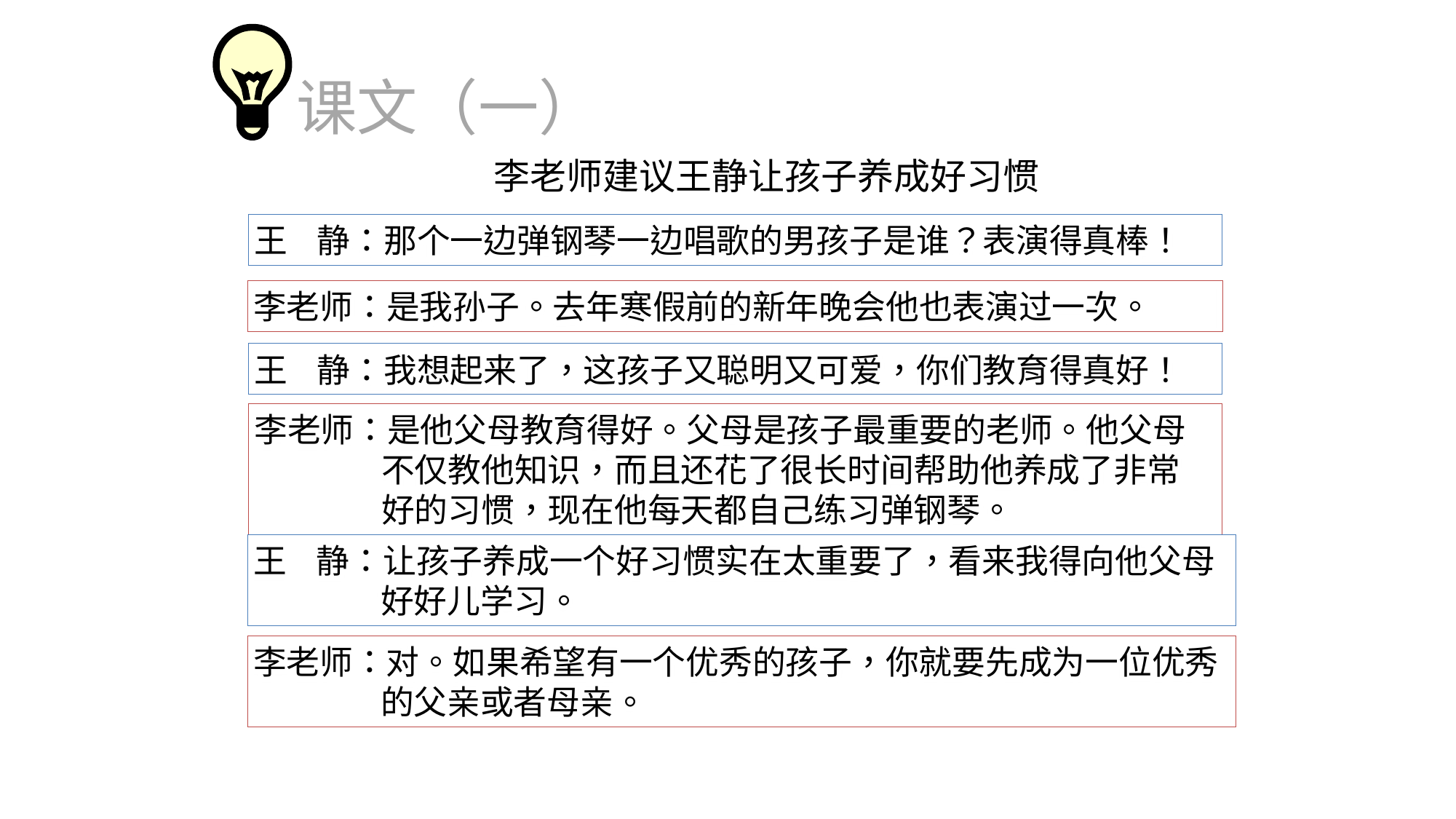

课文（一）
李老师建议王静让孩子养成好习惯
王    静：那个一边弹钢琴一边唱歌的男孩子是谁？表演得真棒！
李老师：是我孙子。去年寒假前的新年晚会他也表演过一次。
王    静：我想起来了，这孩子又聪明又可爱，你们教育得真好！
李老师：是他父母教育得好。父母是孩子最重要的老师。他父母
                不仅教他知识，而且还花了很长时间帮助他养成了非常
                好的习惯，现在他每天都自己练习弹钢琴。
王    静：让孩子养成一个好习惯实在太重要了，看来我得向他父母
                好好儿学习。
李老师：对。如果希望有一个优秀的孩子，你就要先成为一位优秀
                的父亲或者母亲。